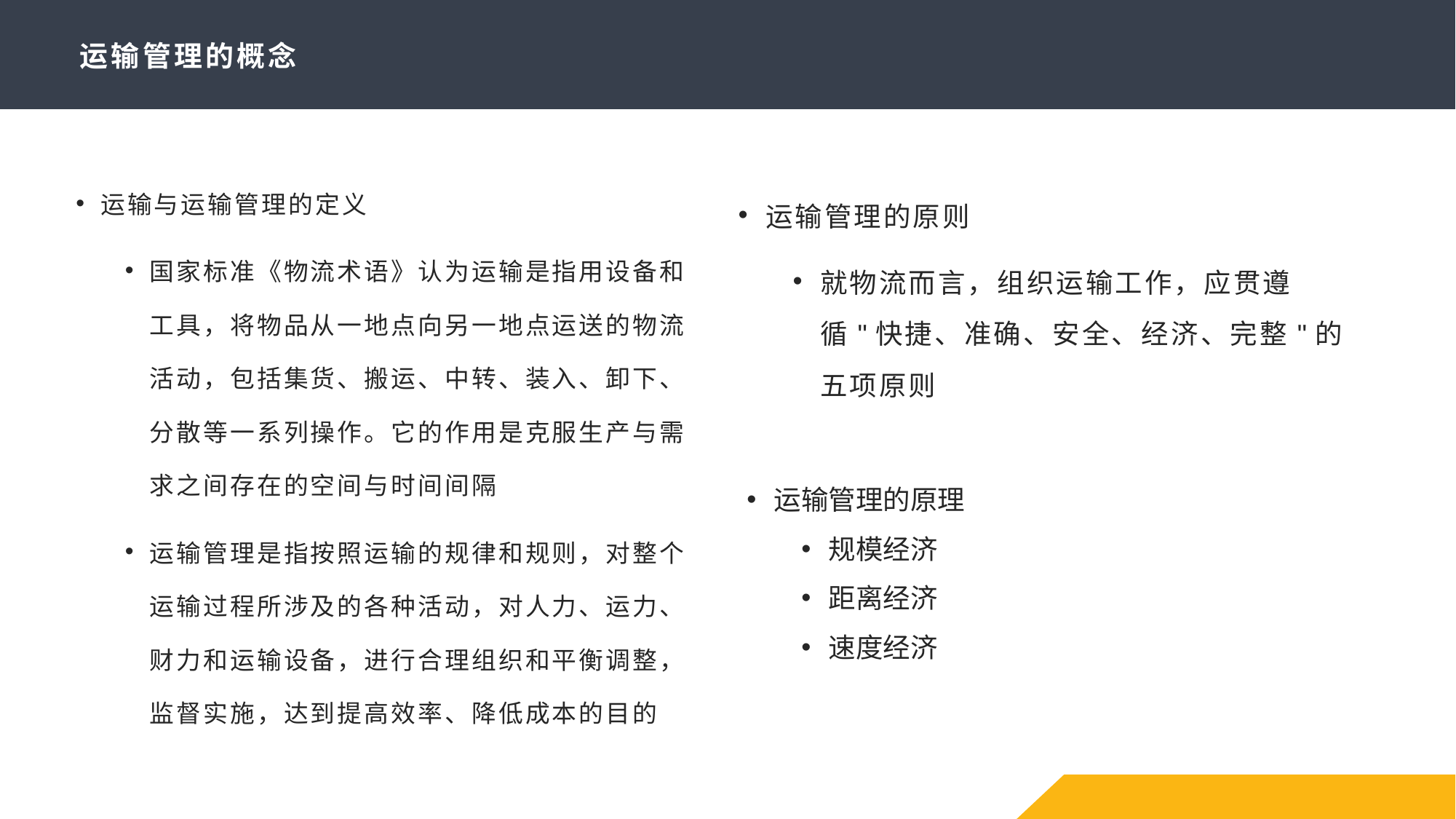

# 运输管理的概念
运输与运输管理的定义
国家标准《物流术语》认为运输是指用设备和工具，将物品从一地点向另一地点运送的物流活动，包括集货、搬运、中转、装入、卸下、分散等一系列操作。它的作用是克服生产与需求之间存在的空间与时间间隔
运输管理是指按照运输的规律和规则，对整个运输过程所涉及的各种活动，对人力、运力、财力和运输设备，进行合理组织和平衡调整，监督实施，达到提高效率、降低成本的目的
运输管理的原则
就物流而言，组织运输工作，应贯遵循"快捷、准确、安全、经济、完整"的五项原则
运输管理的原理
规模经济
距离经济
速度经济